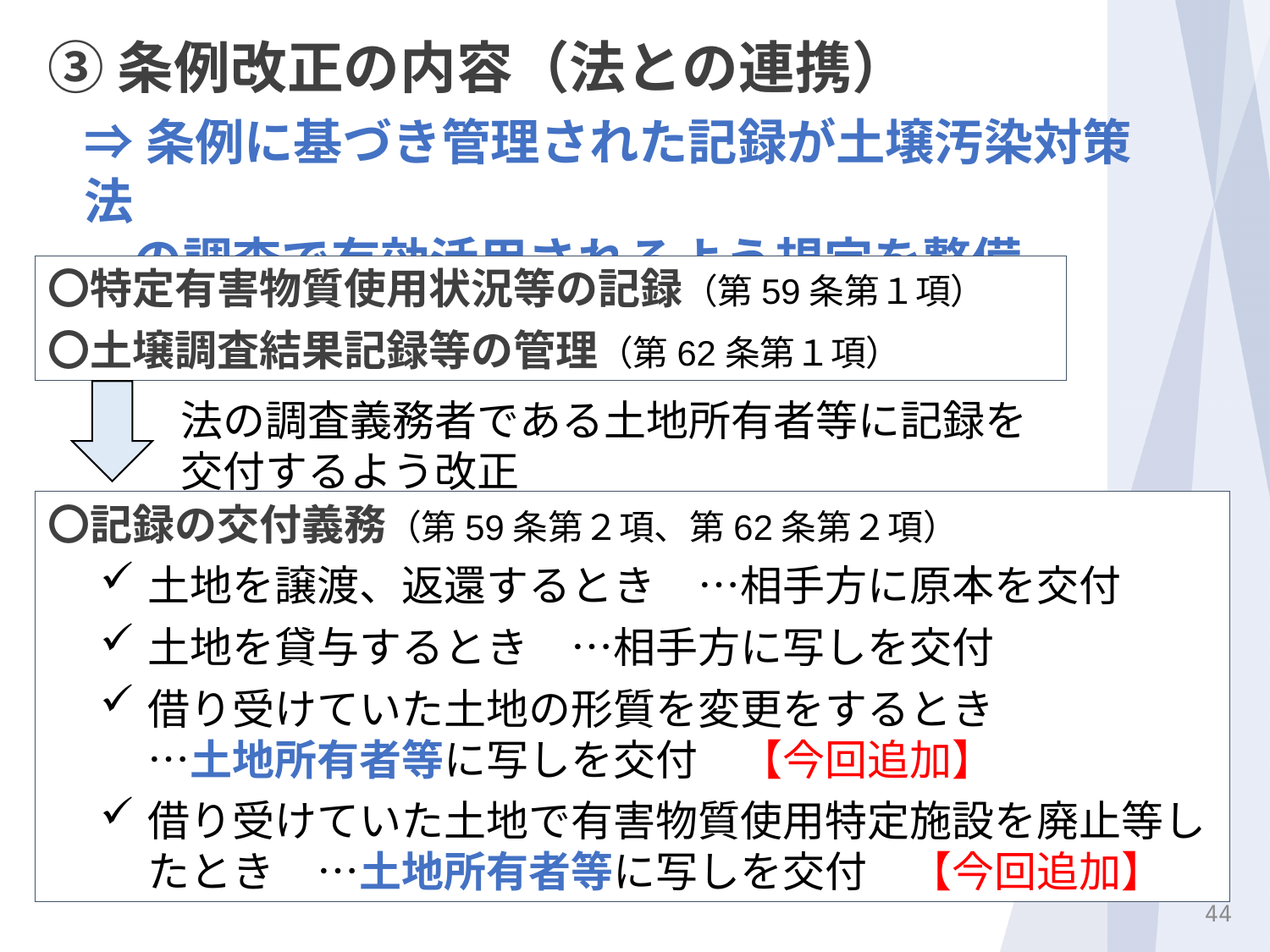

③条例改正の内容（法との連携）
⇒条例に基づき管理された記録が土壌汚染対策法
　の調査で有効活用されるよう規定を整備
〇特定有害物質使用状況等の記録（第59条第１項）
〇土壌調査結果記録等の管理（第62条第１項）
法の調査義務者である土地所有者等に記録を交付するよう改正

〇記録の交付義務（第59条第２項、第62条第２項）
土地を譲渡、返還するとき　…相手方に原本を交付
土地を貸与するとき　…相手方に写しを交付
借り受けていた土地の形質を変更をするとき　
…土地所有者等に写しを交付　【今回追加】
借り受けていた土地で有害物質使用特定施設を廃止等したとき　…土地所有者等に写しを交付　【今回追加】
44